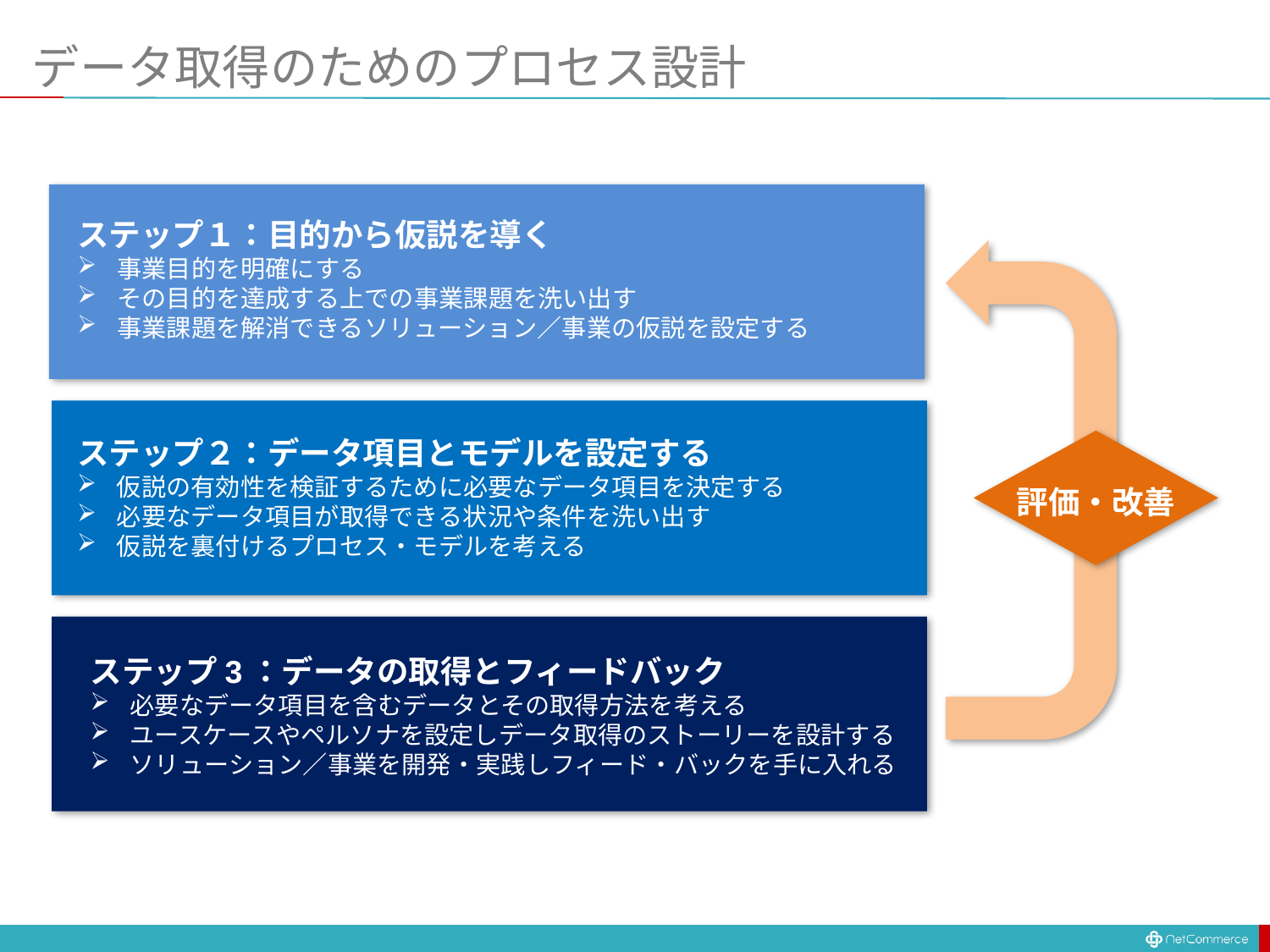

# データ取得のためのプロセス設計

ステップ１：目的から仮説を導く
事業目的を明確にする
その目的を達成する上での事業課題を洗い出す
事業課題を解消できるソリューション／事業の仮説を設定する

ステップ２：データ項目とモデルを設定する
仮説の有効性を検証するために必要なデータ項目を決定する
必要なデータ項目が取得できる状況や条件を洗い出す
仮説を裏付けるプロセス・モデルを考える

評価・改善

ステップ3：データの取得とフィードバック
必要なデータ項目を含むデータとその取得方法を考える
ユースケースやペルソナを設定しデータ取得のストーリーを設計する
ソリューション／事業を開発・実践しフィード・バックを手に入れる